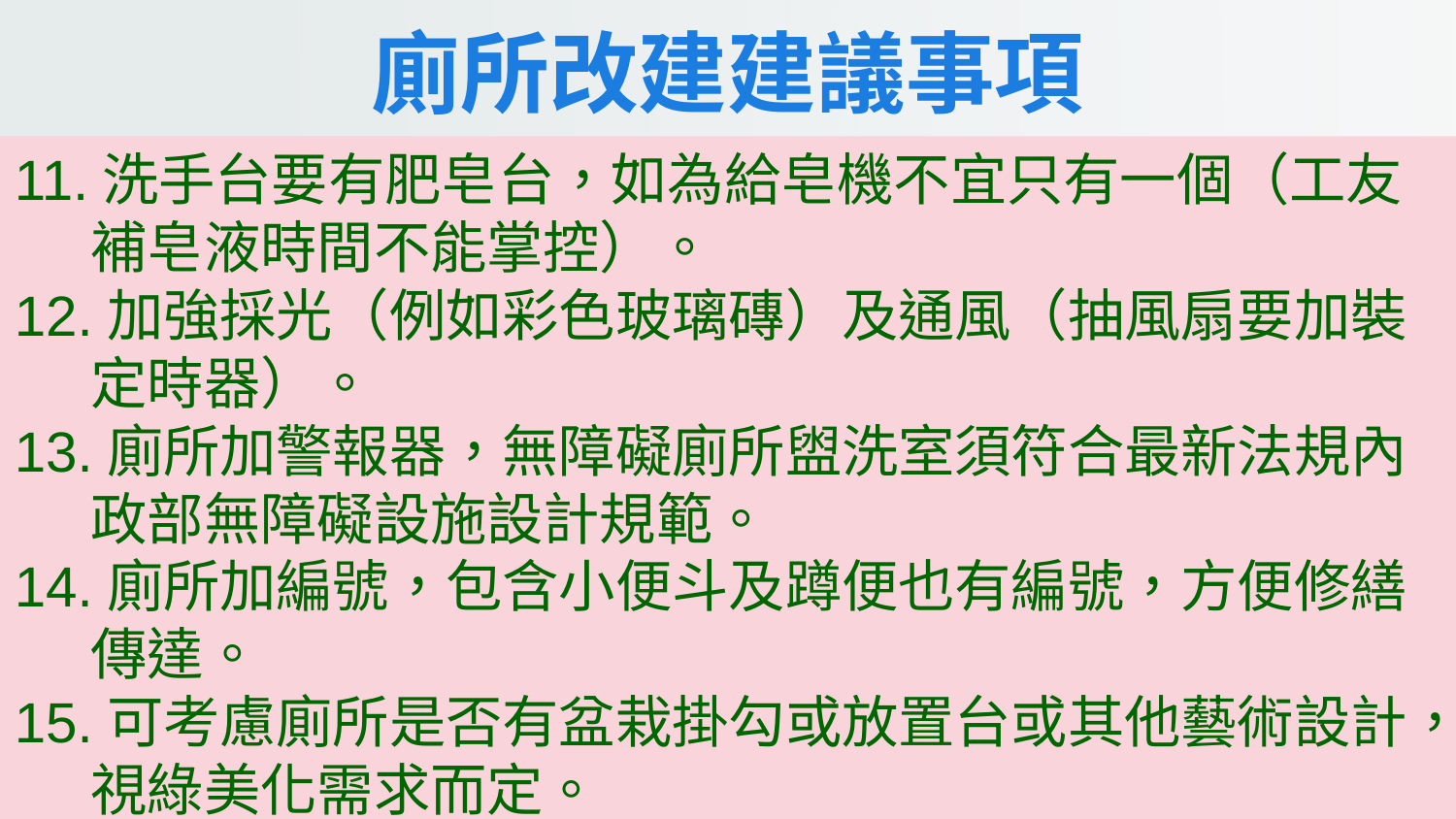

# 廁所改建建議事項
11.洗手台要有肥皂台，如為給皂機不宜只有一個（工友
     補皂液時間不能掌控）。
12.加強採光（例如彩色玻璃磚）及通風（抽風扇要加裝
     定時器）。
13.廁所加警報器，無障礙廁所盥洗室須符合最新法規內
     政部無障礙設施設計規範。
14.廁所加編號，包含小便斗及蹲便也有編號，方便修繕
     傳達。
15.可考慮廁所是否有盆栽掛勾或放置台或其他藝術設計，
     視綠美化需求而定。
85%
60%
55%
40%